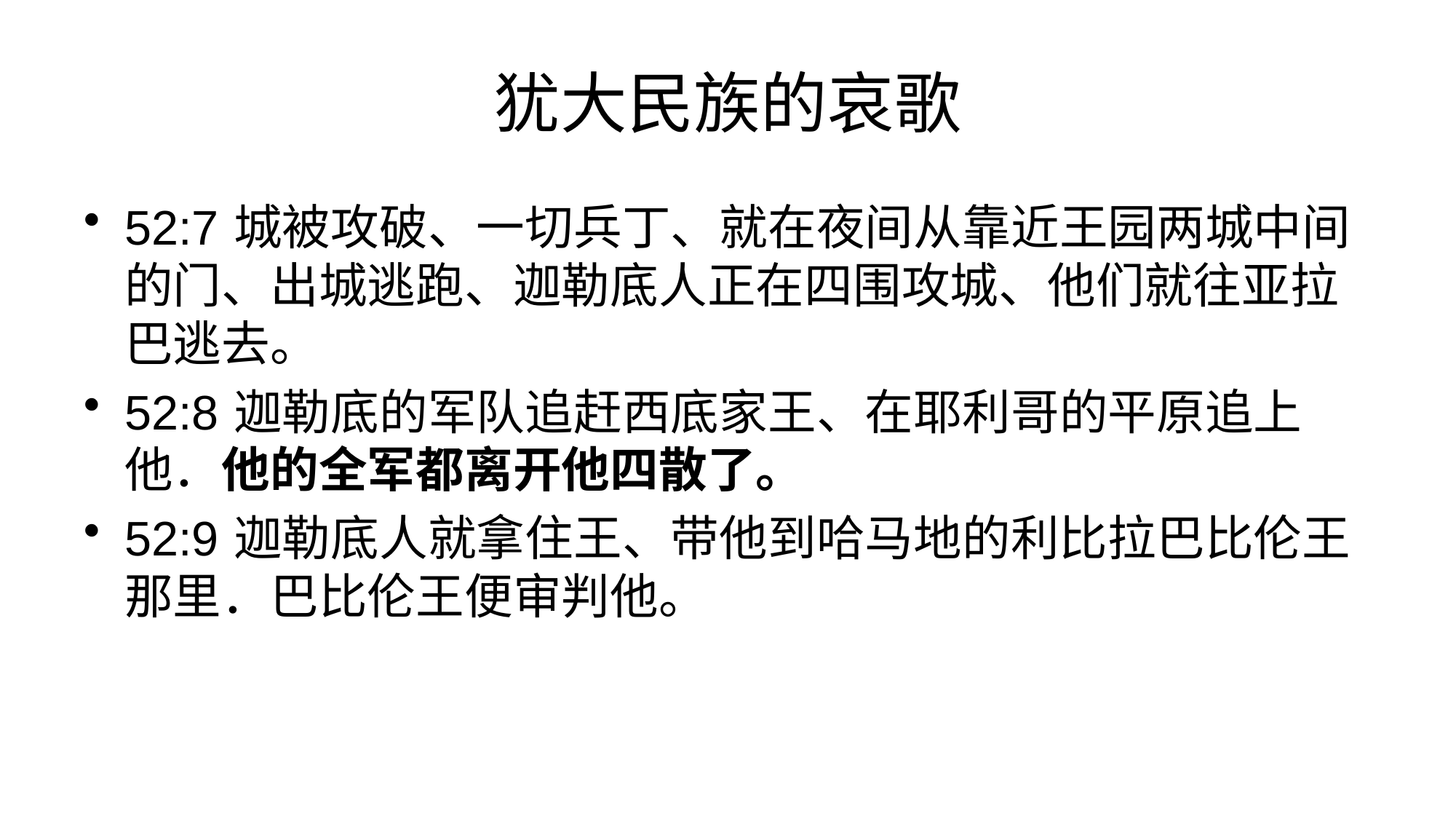

# 犹大民族的哀歌
52:7	城被攻破、一切兵丁、就在夜间从靠近王园两城中间的门、出城逃跑、迦勒底人正在四围攻城、他们就往亚拉巴逃去。
52:8	迦勒底的军队追赶西底家王、在耶利哥的平原追上他．他的全军都离开他四散了。
52:9	迦勒底人就拿住王、带他到哈马地的利比拉巴比伦王那里．巴比伦王便审判他。